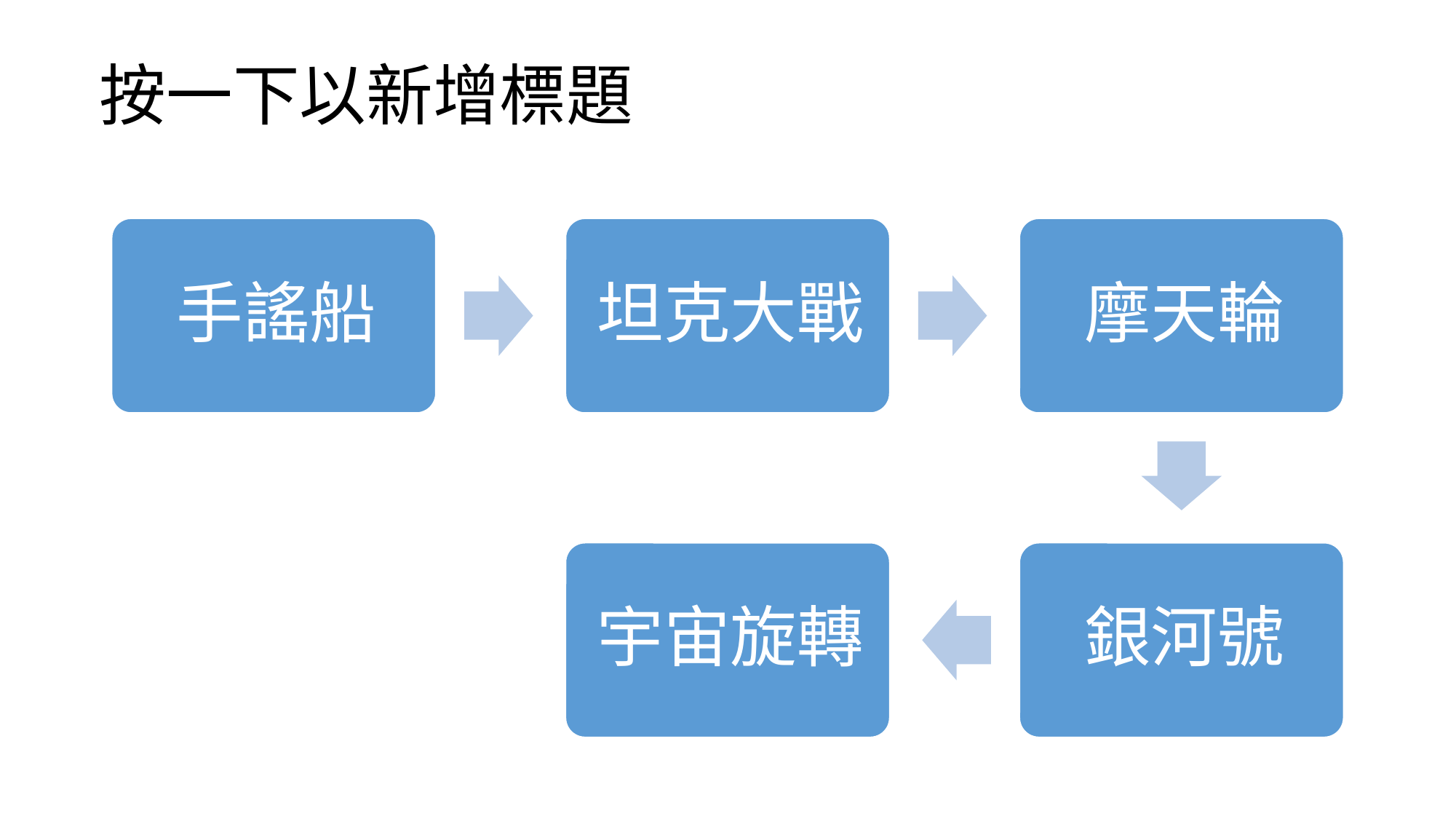

# 按一下以新增標題
手謠船

坦克大戰

摩天輪

銀河號

宇宙旋轉